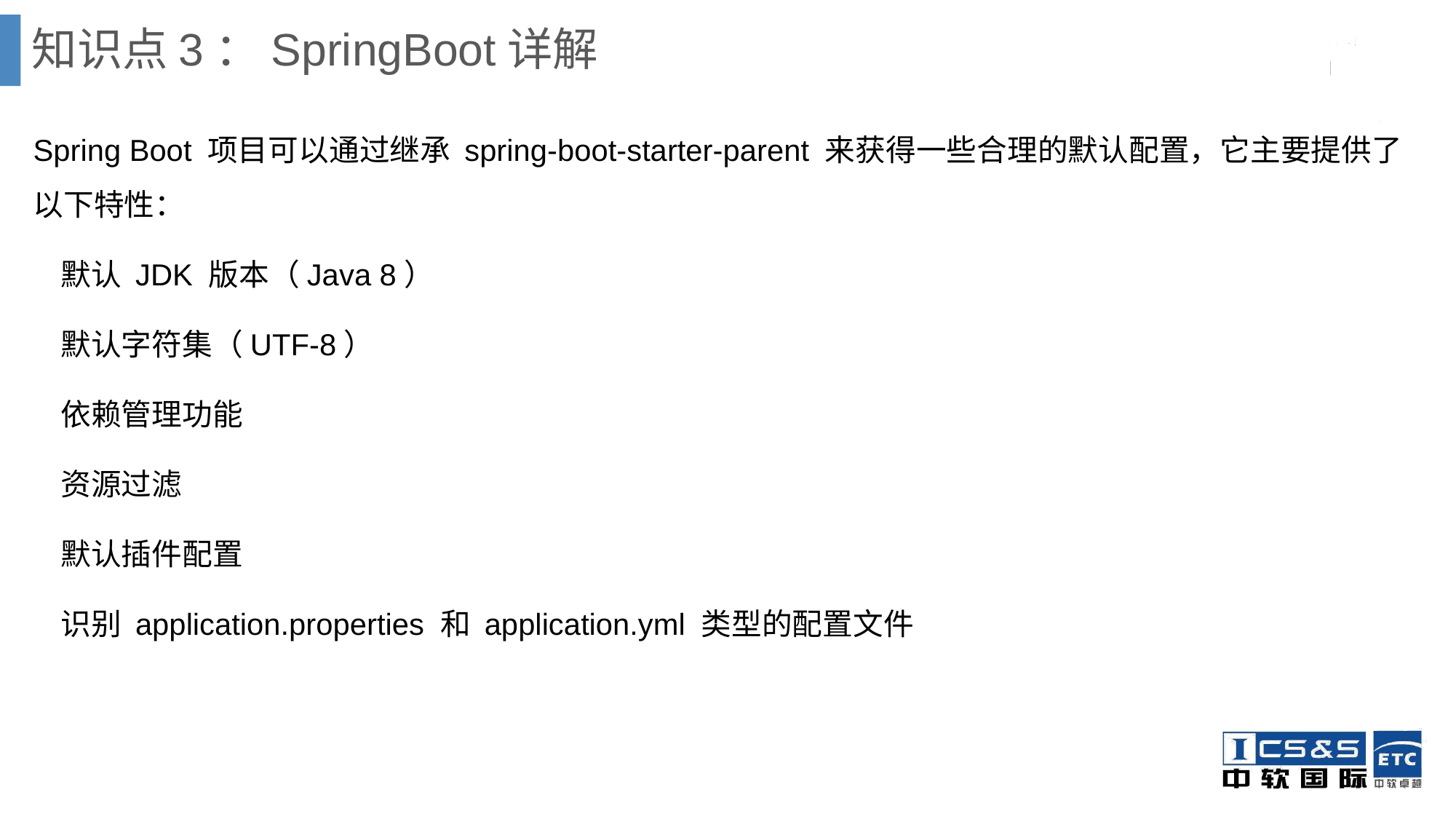

# 知识点3：SpringBoot详解
Spring Boot 项目可以通过继承 spring-boot-starter-parent 来获得一些合理的默认配置，它主要提供了以下特性：
   默认 JDK 版本（Java 8）
   默认字符集（UTF-8）
   依赖管理功能
   资源过滤
   默认插件配置
   识别 application.properties 和 application.yml 类型的配置文件